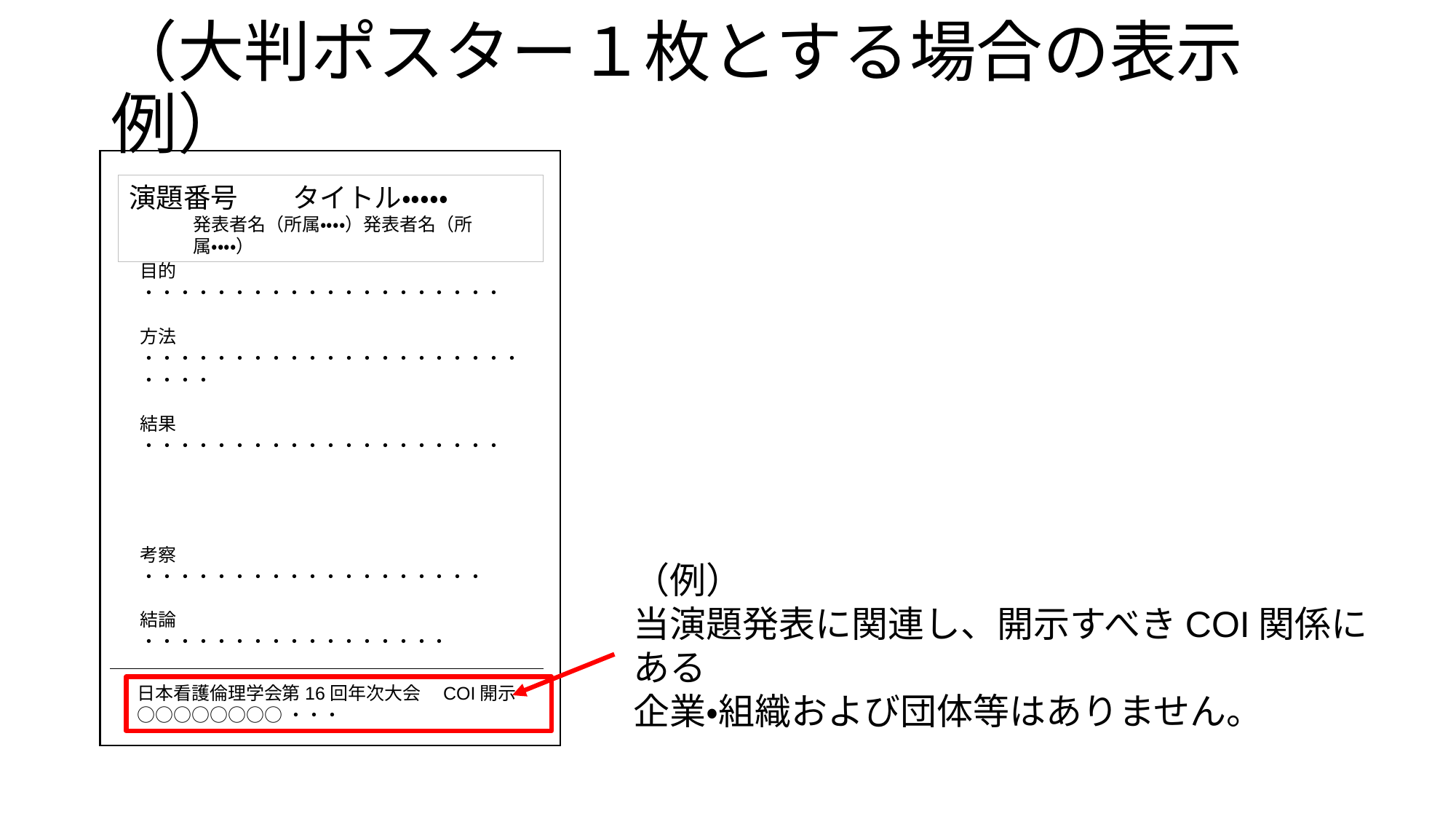

# （大判ポスター１枚とする場合の表示例）

演題番号　　タイトル・・・・・
発表者名（所属・・・・）発表者名（所属・・・・）
目的
・・・・・・・・・・・・・・・・・・・・

方法
・・・・・・・・・・・・・・・・・・・・・・・・・

結果
・・・・・・・・・・・・・・・・・・・・

考察
・・・・・・・・・・・・・・・・・・・

結論
・・・・・・・・・・・・・・・・・
（例）
当演題発表に関連し、開示すべきCOI関係にある
企業・組織および団体等はありません。
日本看護倫理学会第16回年次大会　COI開示
○○○○○○○○・・・